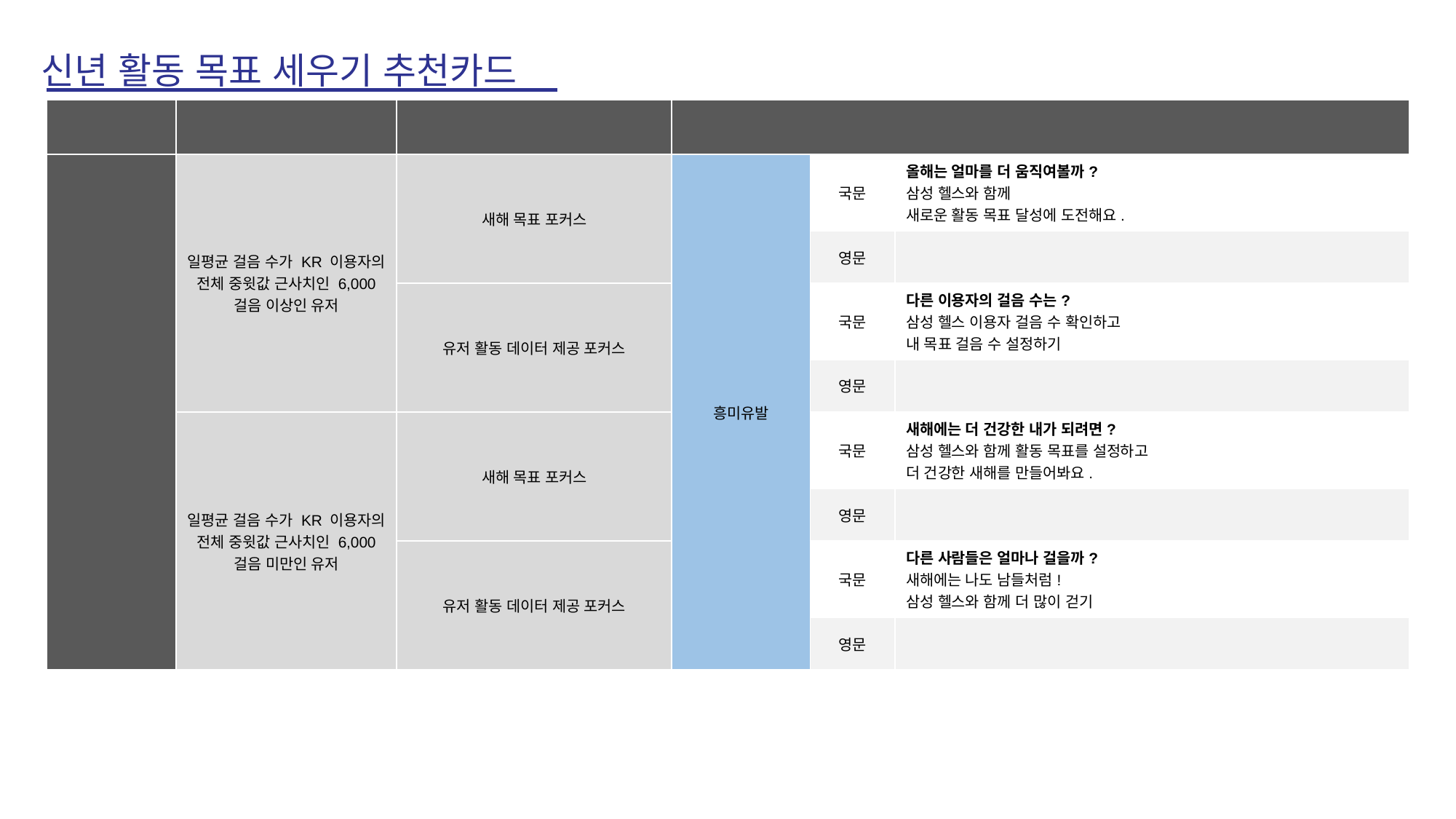

신년 활동 목표 세우기 추천카드
| 노출 위치 | 타깃 조건 | 문구 연관성 | 추천카드 메시지 (상단)국문 타이틀 18자/ 38자, 영문 타이틀 38 BYTE/78 BYTE |  |  |
| --- | --- | --- | --- | --- | --- |
| 상단 | 일평균 걸음 수가 KR 이용자의 전체 중윗값 근사치인 6,000 걸음 이상인 유저 | 새해 목표 포커스 | 흥미유발 | 국문 | 올해는 얼마를 더 움직여볼까? 삼성 헬스와 함께 새로운 활동 목표 달성에 도전해요. |
|  |  |  |  | 영문 |  |
|  |  | 유저 활동 데이터 제공 포커스 |  | 국문 | 다른 이용자의 걸음 수는? 삼성 헬스 이용자 걸음 수 확인하고 내 목표 걸음 수 설정하기 |
|  |  |  |  | 영문 |  |
|  | 일평균 걸음 수가 KR 이용자의 전체 중윗값 근사치인 6,000 걸음 미만인 유저 | 새해 목표 포커스 |  | 국문 | 새해에는 더 건강한 내가 되려면? 삼성 헬스와 함께 활동 목표를 설정하고 더 건강한 새해를 만들어봐요. |
|  |  |  |  | 영문 |  |
|  |  | 유저 활동 데이터 제공 포커스 |  | 국문 | 다른 사람들은 얼마나 걸을까? 새해에는 나도 남들처럼! 삼성 헬스와 함께 더 많이 걷기 |
|  |  |  |  | 영문 |  |